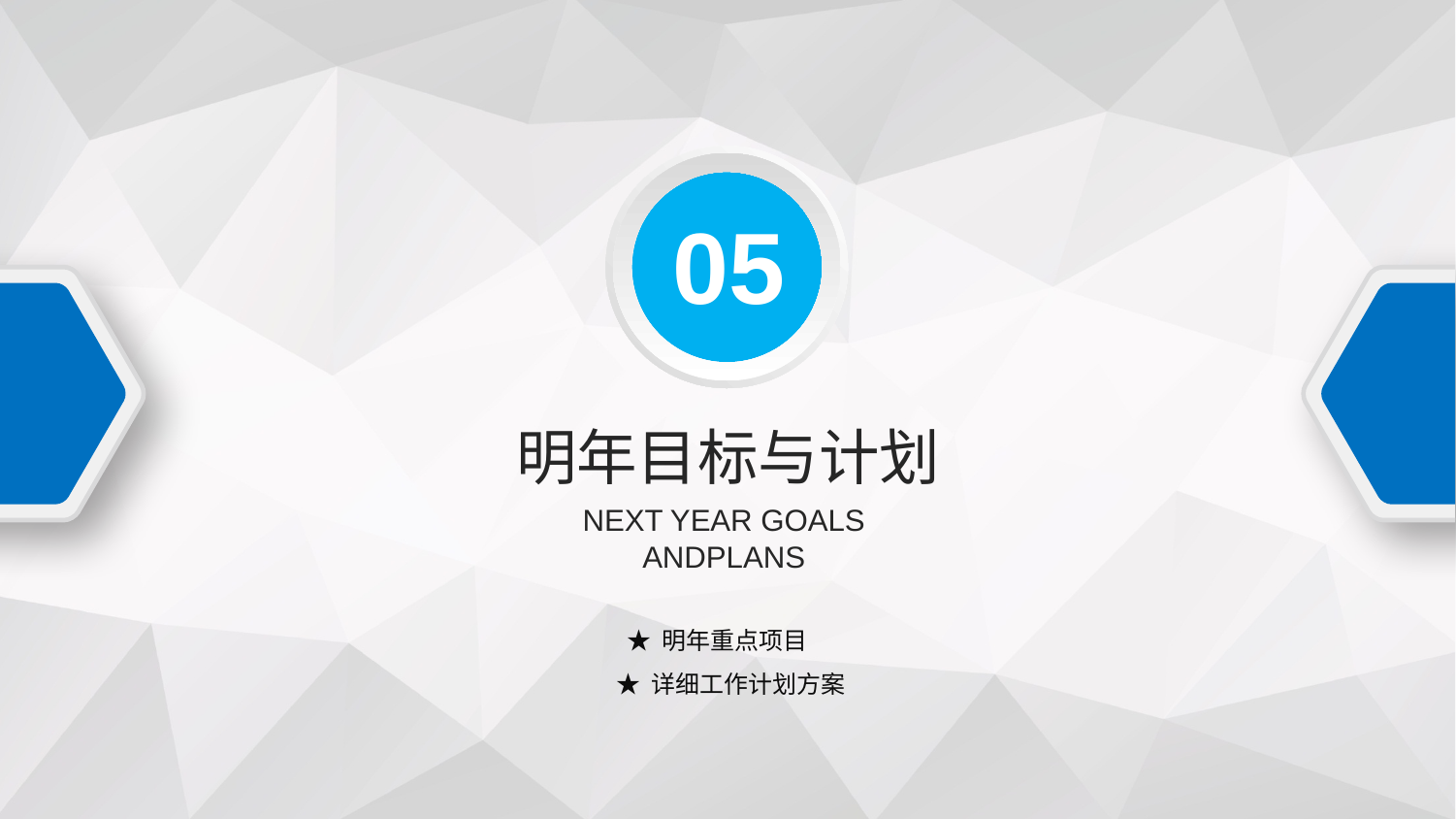

05

明年目标与计划
NEXT YEAR GOALS ANDPLANS
★ 明年重点项目
★ 详细工作计划方案